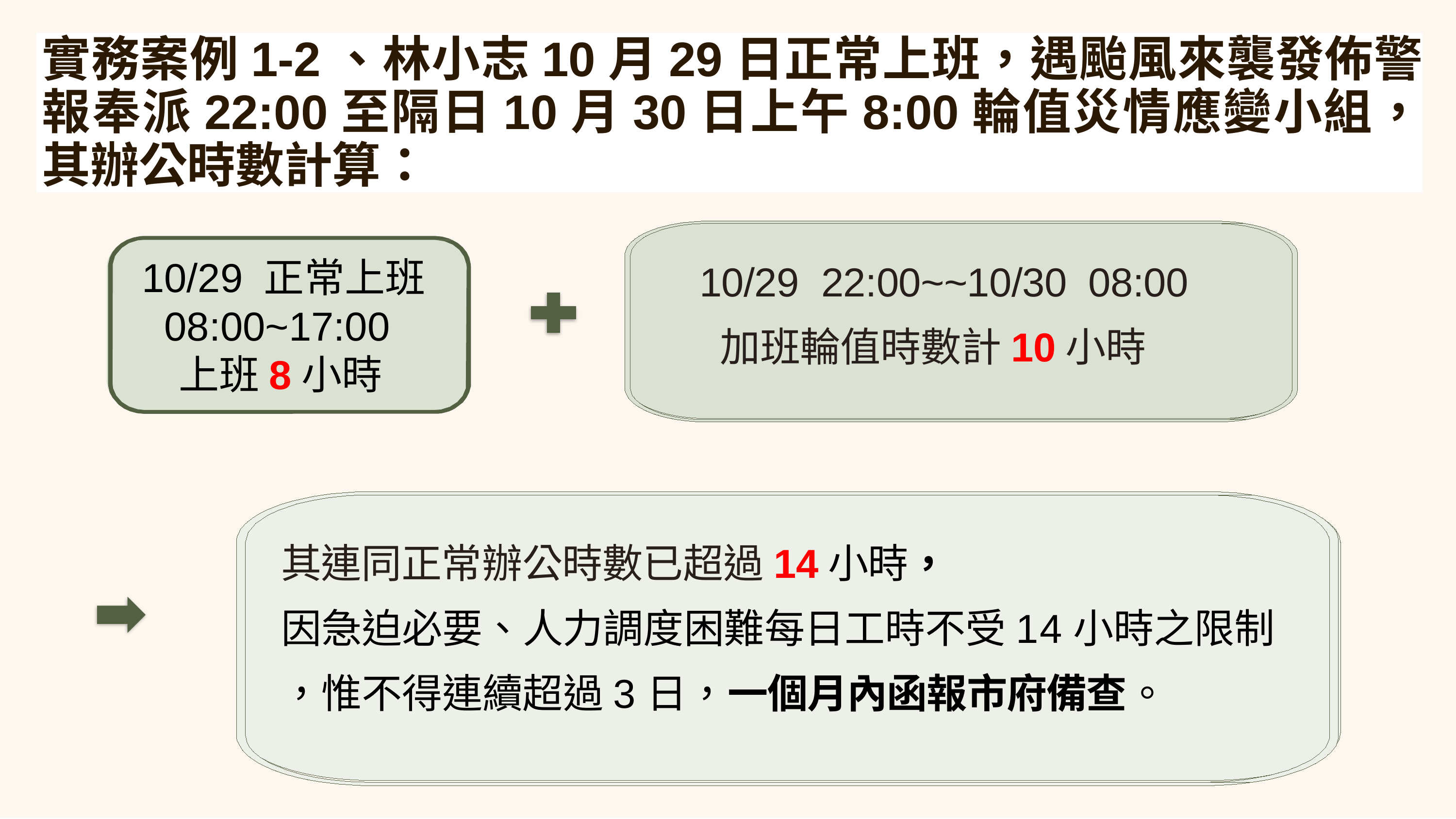

實務案例1-2、林小志10月29日正常上班，遇颱風來襲發佈警報奉派22:00至隔日10月30日上午8:00輪值災情應變小組，其辦公時數計算：

   10/29  22:00~~10/30  08:00

     加班輪值時數計10小時

10/29 正常上班
  08:00~17:00
   上班8小時

其連同正常辦公時數已超過14小時，

因急迫必要、人力調度困難每日工時不受14小時之限制

，惟不得連續超過3日，一個月內函報市府備查。